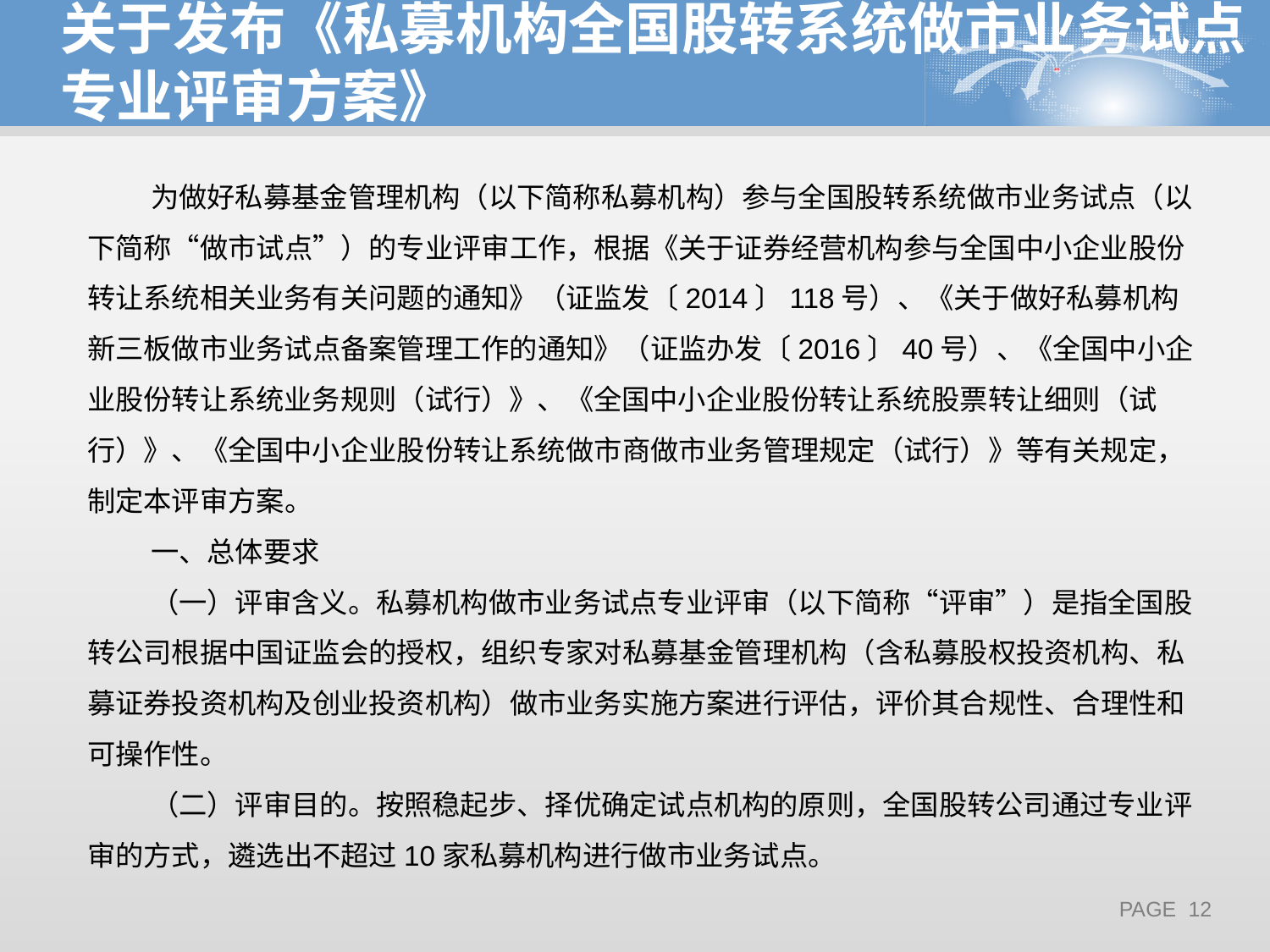

关于发布《私募机构全国股转系统做市业务试点专业评审方案》
为做好私募基金管理机构（以下简称私募机构）参与全国股转系统做市业务试点（以下简称“做市试点”）的专业评审工作，根据《关于证券经营机构参与全国中小企业股份转让系统相关业务有关问题的通知》（证监发〔2014〕118号）、《关于做好私募机构新三板做市业务试点备案管理工作的通知》（证监办发〔2016〕40号）、《全国中小企业股份转让系统业务规则（试行）》、《全国中小企业股份转让系统股票转让细则（试行）》、《全国中小企业股份转让系统做市商做市业务管理规定（试行）》等有关规定，制定本评审方案。
一、总体要求
（一）评审含义。私募机构做市业务试点专业评审（以下简称“评审”）是指全国股转公司根据中国证监会的授权，组织专家对私募基金管理机构（含私募股权投资机构、私募证券投资机构及创业投资机构）做市业务实施方案进行评估，评价其合规性、合理性和可操作性。
（二）评审目的。按照稳起步、择优确定试点机构的原则，全国股转公司通过专业评审的方式，遴选出不超过10家私募机构进行做市业务试点。